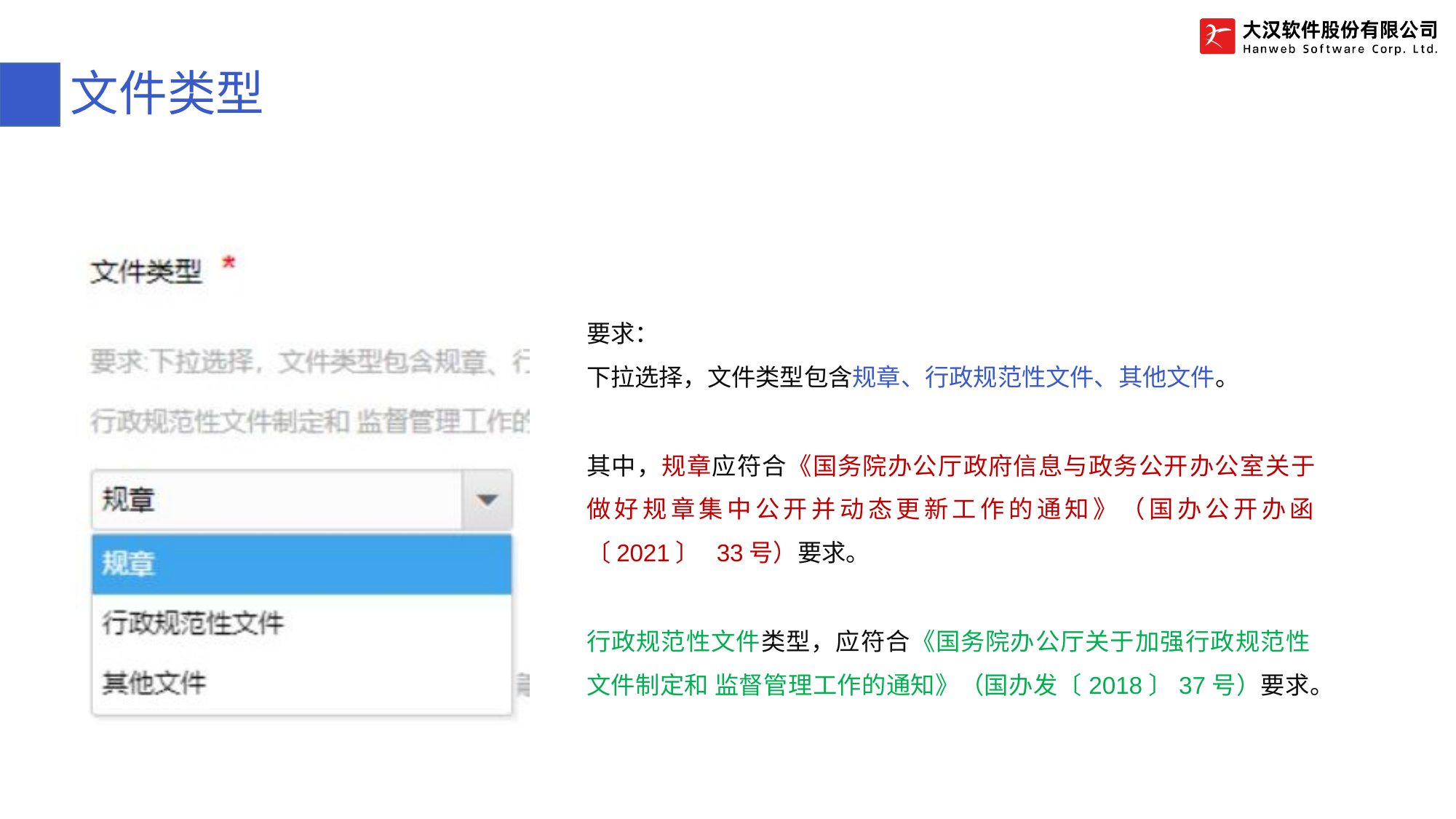

# 文件类型

要求：
下拉选择，文件类型包含规章、行政规范性文件、其他文件。

其中，规章应符合《国务院办公厅政府信息与政务公开办公室关于 做好规章集中公开并动态更新工作的通知》（国办公开办函〔2021〕  33号）要求。

行政规范性文件类型，应符合《国务院办公厅关于加强行政规范性 文件制定和 监督管理工作的通知》（国办发〔2018〕37号）要求。